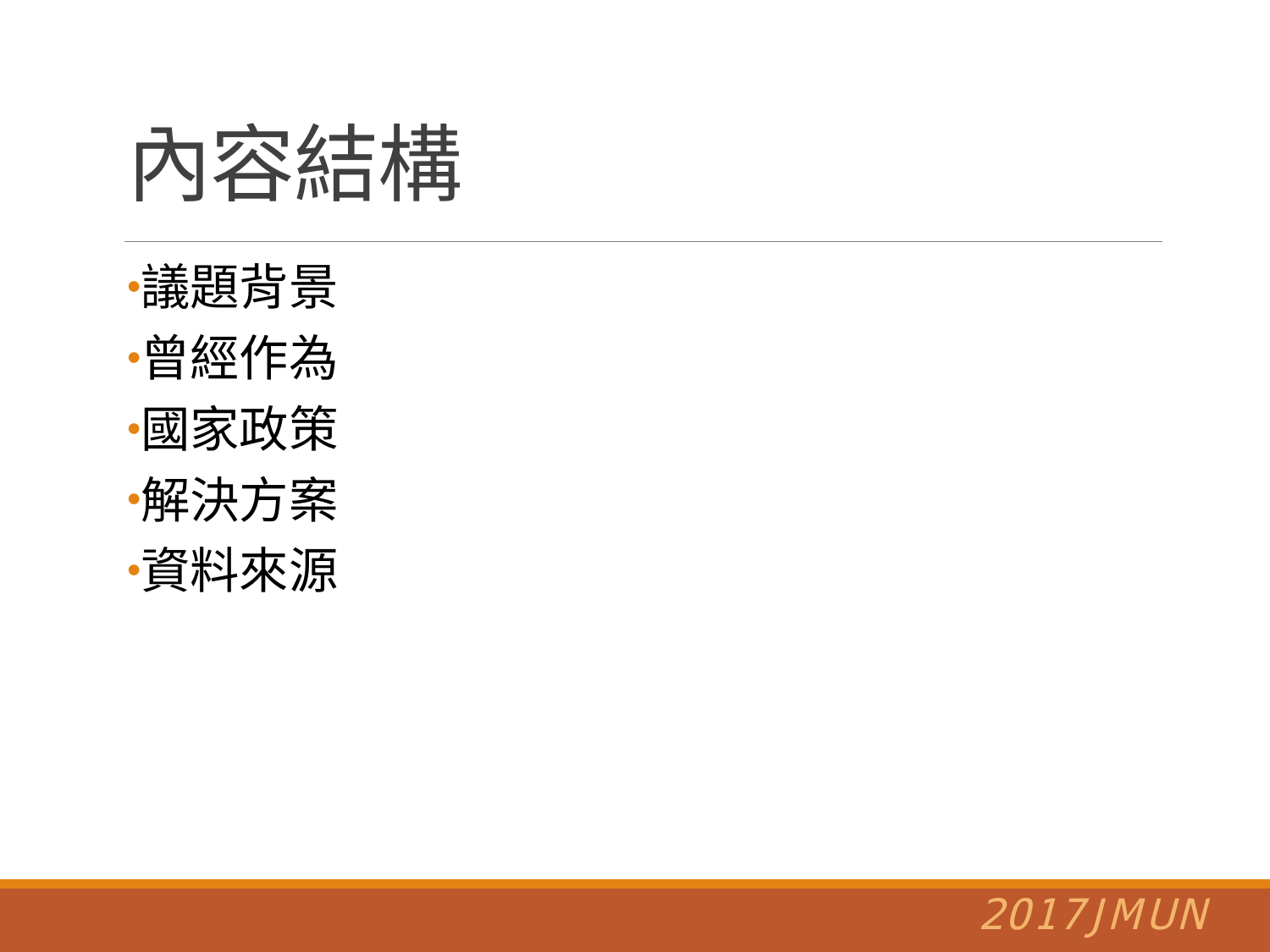

# 內容結構
議題背景
曾經作為
國家政策
解決方案
資料來源

2017JMUN